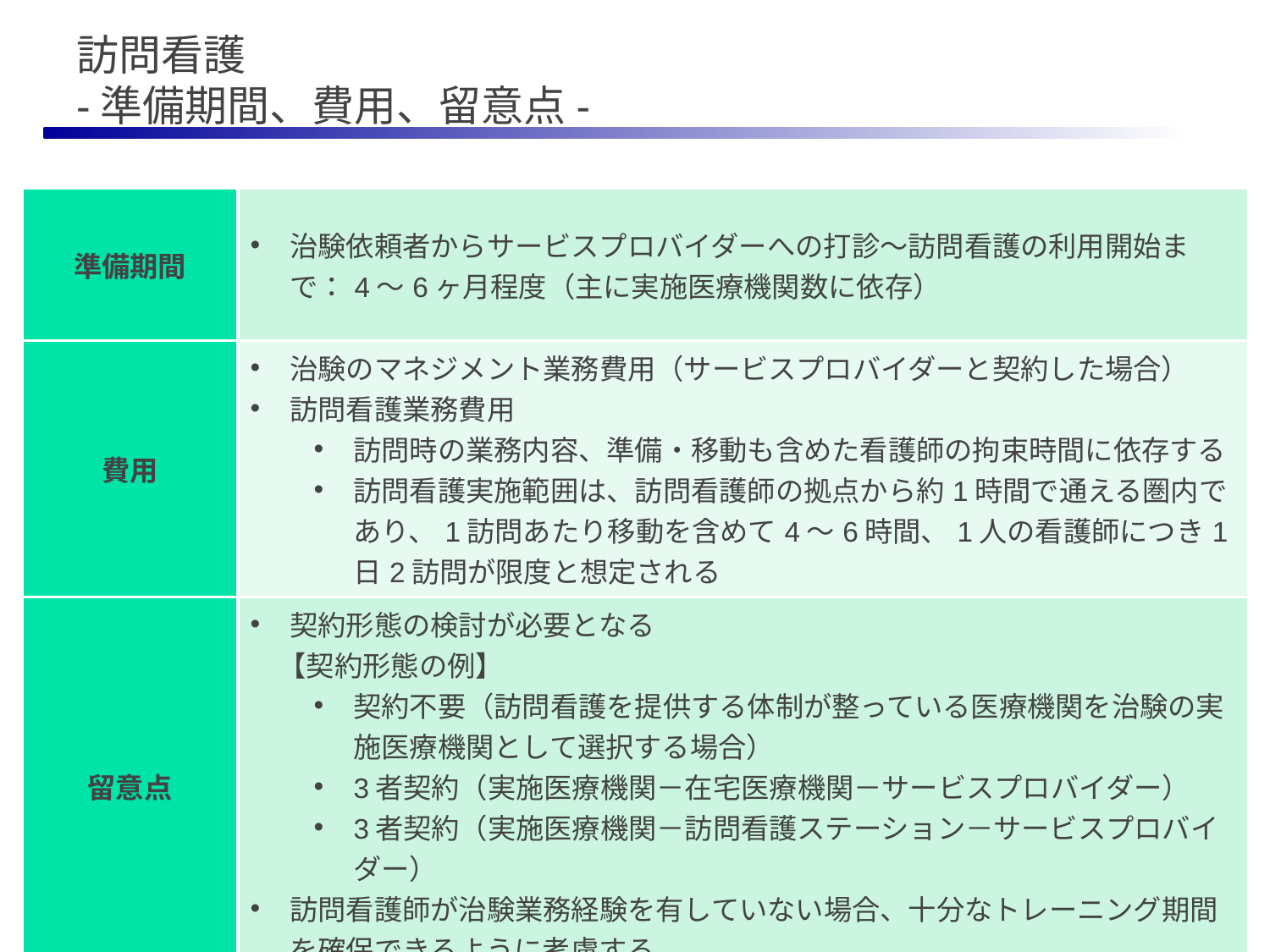

# 訪問看護 -準備期間、費用、留意点-
| 準備期間 | 治験依頼者からサービスプロバイダーへの打診～訪問看護の利用開始まで：4～6ヶ月程度（主に実施医療機関数に依存） |
| --- | --- |
| 費用 | 治験のマネジメント業務費用（サービスプロバイダーと契約した場合） 訪問看護業務費用 訪問時の業務内容、準備・移動も含めた看護師の拘束時間に依存する 訪問看護実施範囲は、訪問看護師の拠点から約1時間で通える圏内であり、1訪問あたり移動を含めて4～6時間、1人の看護師につき1日2訪問が限度と想定される |
| 留意点 | 契約形態の検討が必要となる 　【契約形態の例】 契約不要（訪問看護を提供する体制が整っている医療機関を治験の実施医療機関として選択する場合） 3者契約（実施医療機関－在宅医療機関－サービスプロバイダー） 3者契約（実施医療機関－訪問看護ステーション－サービスプロバイダー） 訪問看護師が治験業務経験を有していない場合、十分なトレーニング期間を確保できるように考慮する |
43